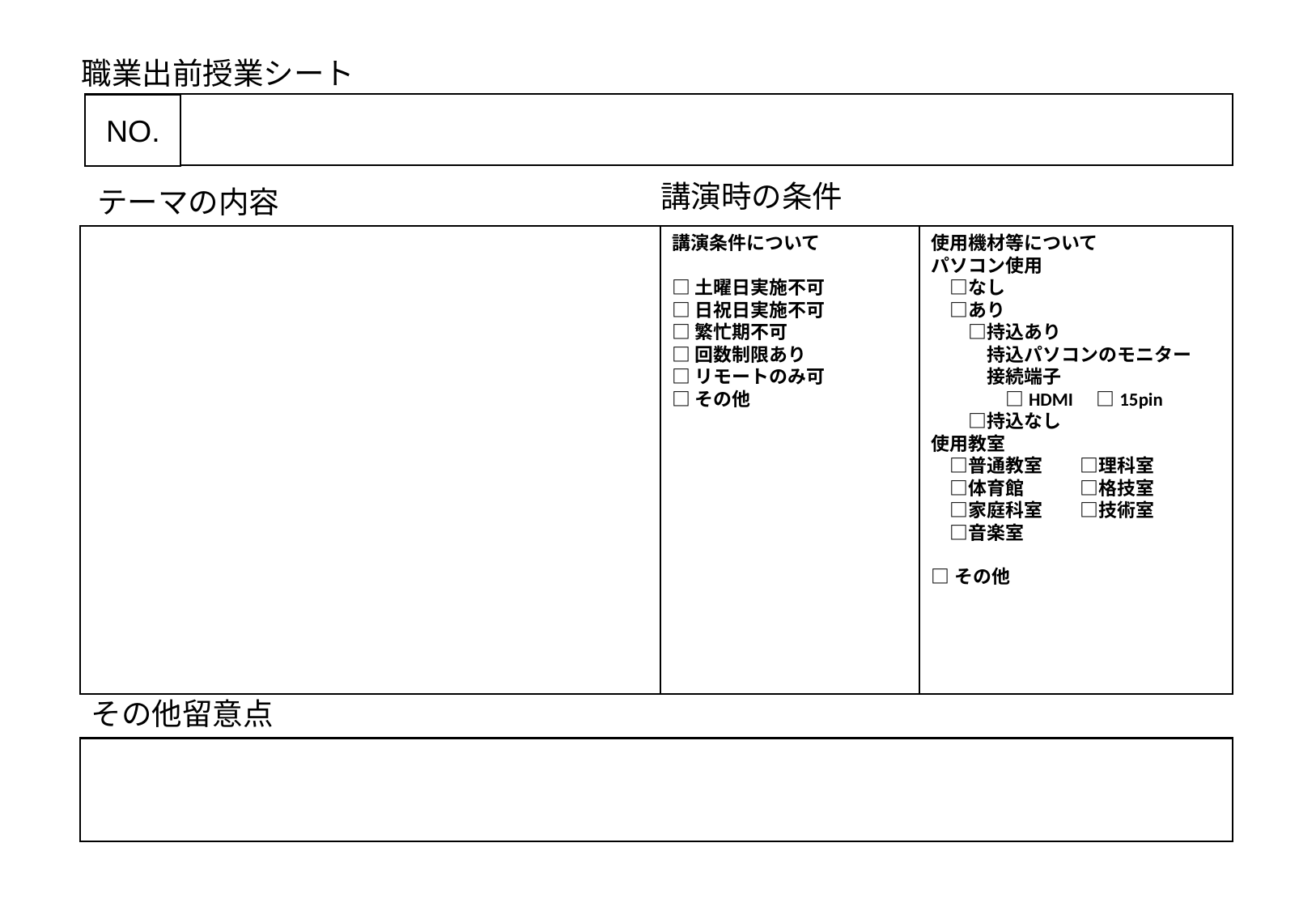

職業出前授業シート

NO.
講演時の条件
テーマの内容

講演条件について

□土曜日実施不可
□日祝日実施不可
□繁忙期不可
□回数制限あり
□リモートのみ可
□その他

使用機材等について
パソコン使用
　□なし
　□あり
　　□持込あり
　　　持込パソコンのモニター
　　　接続端子
　　　　□HDMI　□15pin
　　□持込なし
使用教室
　□普通教室　　□理科室
　□体育館　　　□格技室
　□家庭科室　　□技術室
　□音楽室

□その他
その他留意点